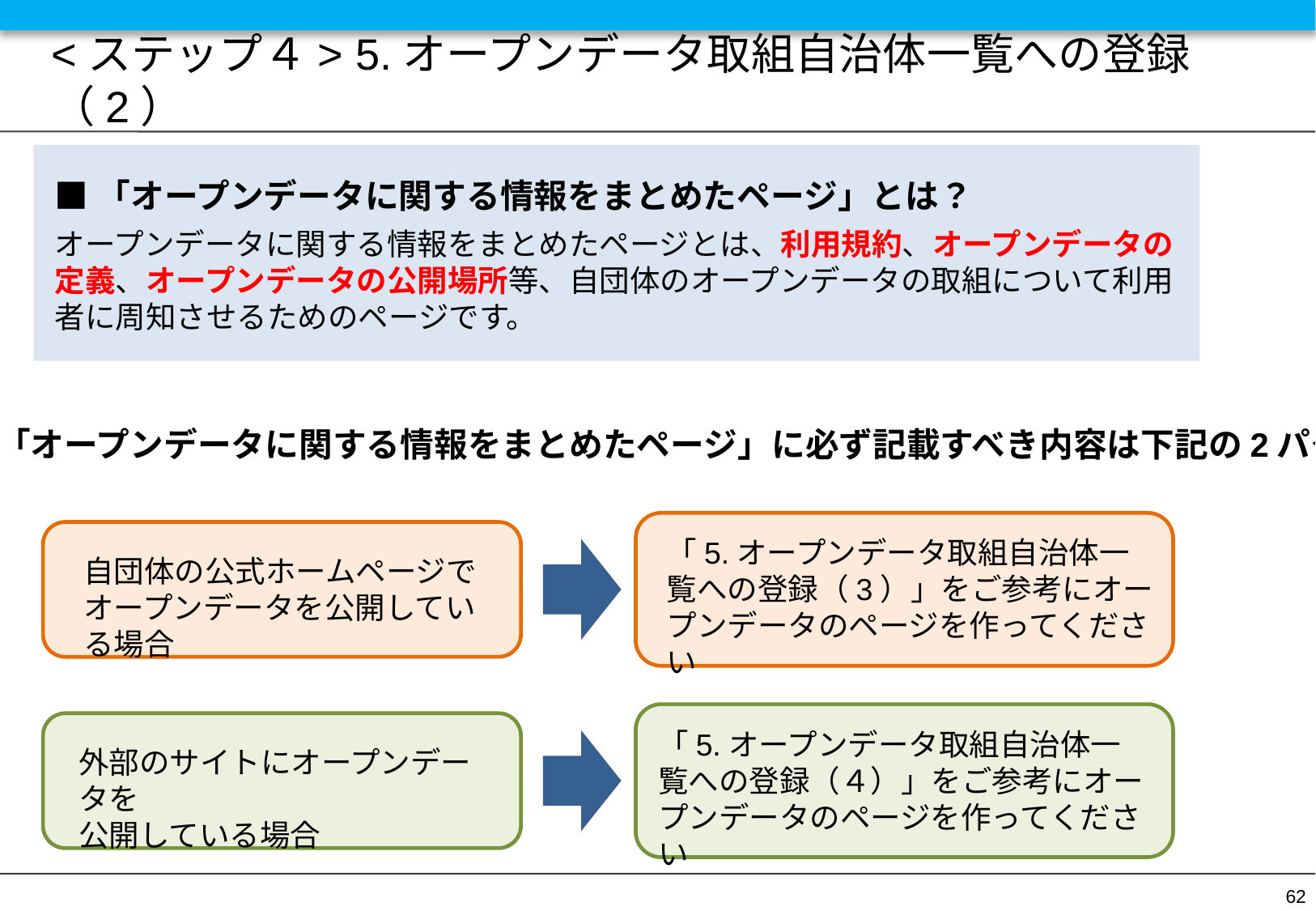

# <ステップ４> 5.オープンデータ取組自治体一覧への登録（2）

■「オープンデータに関する情報をまとめたページ」とは？
オープンデータに関する情報をまとめたページとは、利用規約、オープンデータの定義、オープンデータの公開場所等、自団体のオープンデータの取組について利用者に周知させるためのページです。
■「オープンデータに関する情報をまとめたページ」に必ず記載すべき内容は下記の2パターン

「5.オープンデータ取組自治体一覧への登録（3）」をご参考にオープンデータのページを作ってください

自団体の公式ホームページで
オープンデータを公開している場合

「5.オープンデータ取組自治体一覧への登録（４）」をご参考にオープンデータのページを作ってください

外部のサイトにオープンデータを
公開している場合
62